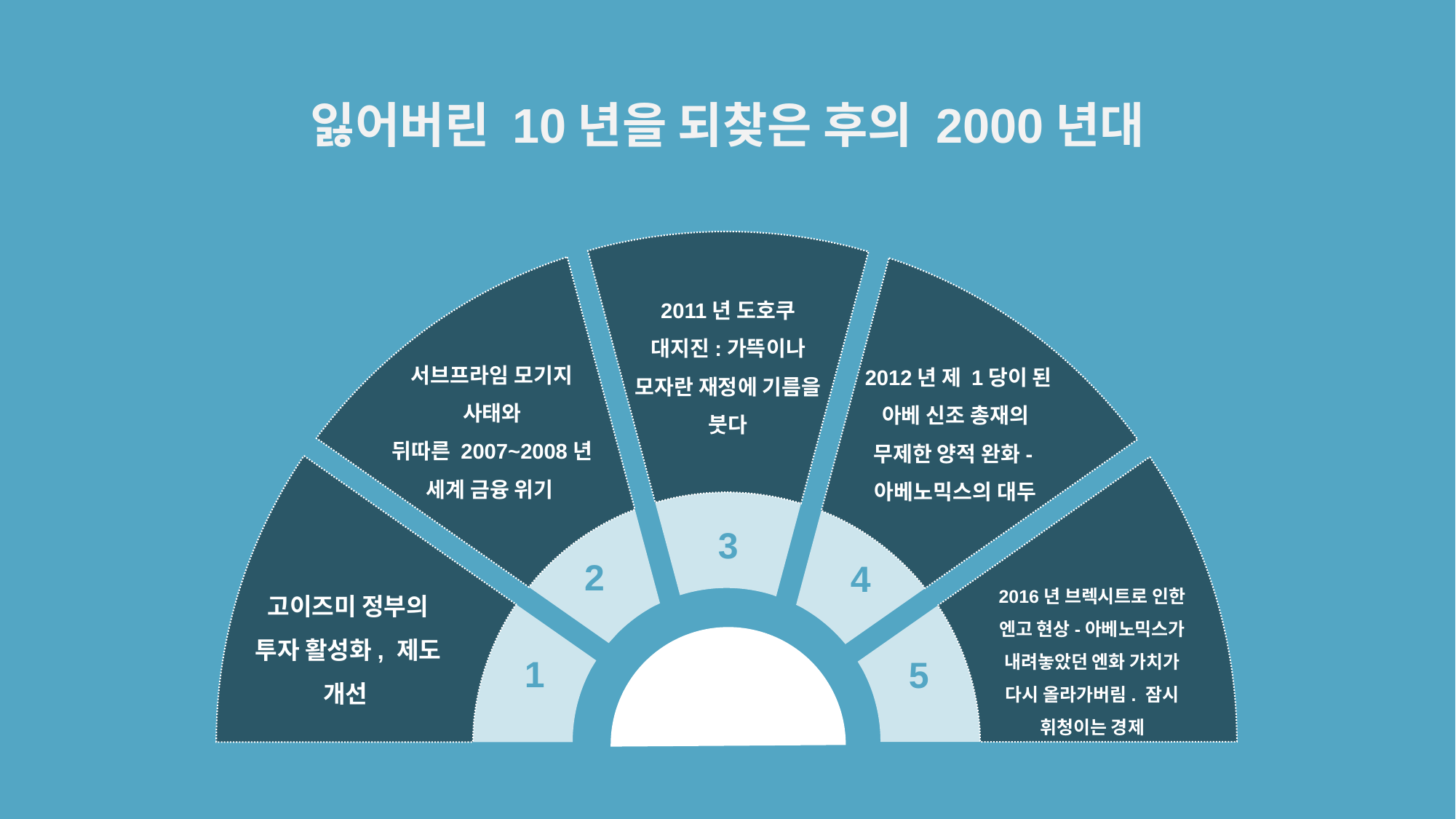

잃어버린 10년을 되찾은 후의 2000년대

2011년 도호쿠 대지진:가뜩이나 모자란 재정에 기름을 붓다
서브프라임 모기지 사태와
뒤따른 2007~2008년 세계 금융 위기
 2012년 제 1당이 된 아베 신조 총재의 무제한 양적 완화-아베노믹스의 대두

3
2
4
2016년 브렉시트로 인한 엔고 현상-아베노믹스가 내려놓았던 엔화 가치가 다시 올라가버림. 잠시 휘청이는 경제
고이즈미 정부의 투자 활성화, 제도 개선
1
5